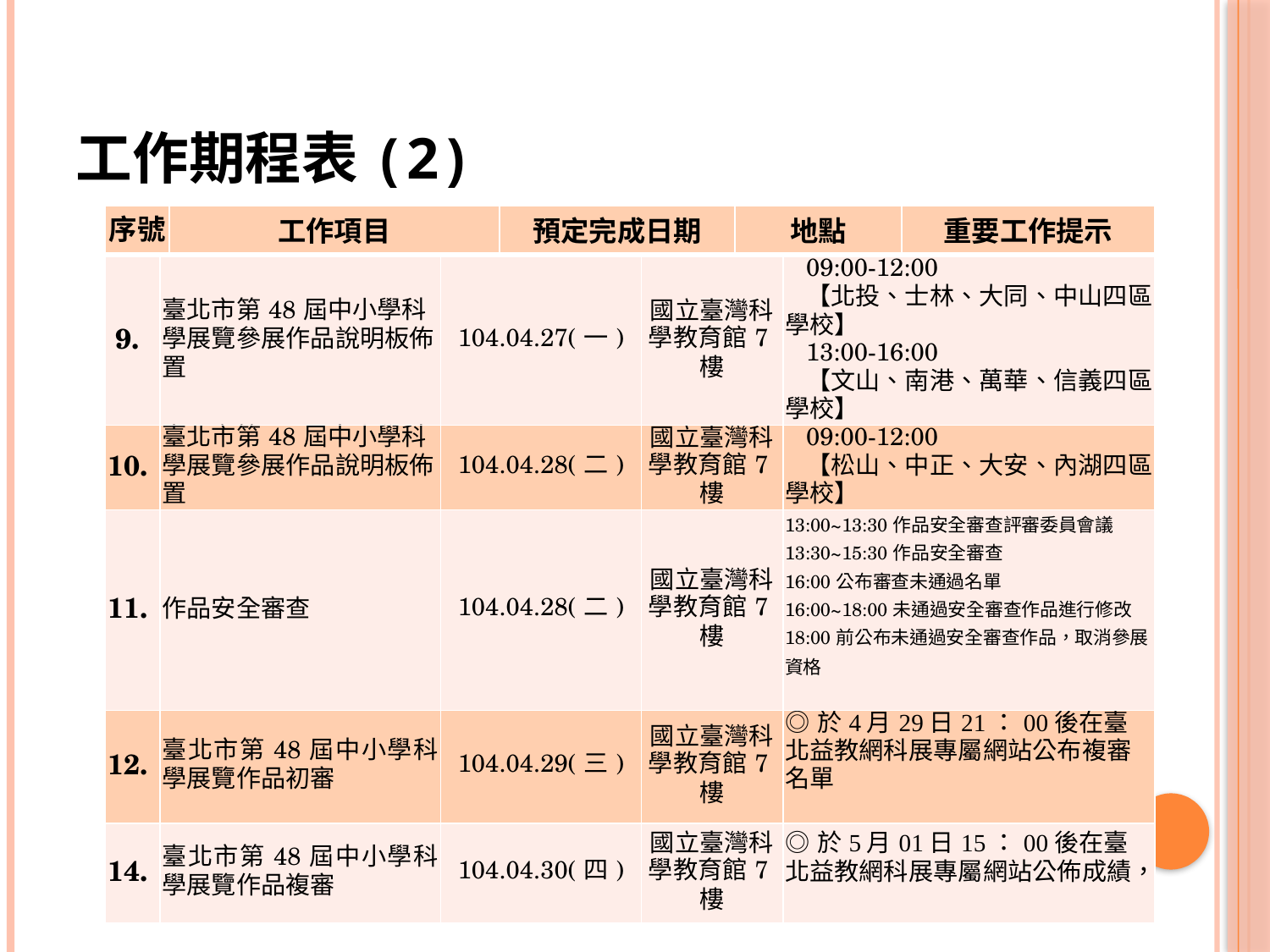

# 工作期程表(2)
| 序號 | 工作項目 | 預定完成日期 | 地點 | 重要工作提示 |
| --- | --- | --- | --- | --- |
| 9. | 臺北市第48屆中小學科學展覽參展作品說明板佈置 | 104.04.27(一) | 國立臺灣科學教育館7樓 | 09:00-12:00 【北投、士林、大同、中山四區學校】 13:00-16:00 【文山、南港、萬華、信義四區學校】 |
| --- | --- | --- | --- | --- |
| 10. | 臺北市第48屆中小學科學展覽參展作品說明板佈置 | 104.04.28(二) | 國立臺灣科學教育館7樓 | 09:00-12:00 【松山、中正、大安、內湖四區學校】 |
| 11. | 作品安全審查 | 104.04.28(二) | 國立臺灣科學教育館7樓 | 13:00~13:30作品安全審查評審委員會議 13:30~15:30作品安全審查 16:00公布審查未通過名單 16:00~18:00未通過安全審查作品進行修改 18:00前公布未通過安全審查作品，取消參展資格 |
| 12. | 臺北市第48屆中小學科學展覽作品初審 | 104.04.29(三) | 國立臺灣科學教育館7樓 | ◎於4月29日21：00後在臺北益教網科展專屬網站公布複審名單 |
| 14. | 臺北市第48屆中小學科學展覽作品複審 | 104.04.30(四) | 國立臺灣科學教育館7樓 | ◎於5月01日15：00後在臺北益教網科展專屬網站公佈成績， |